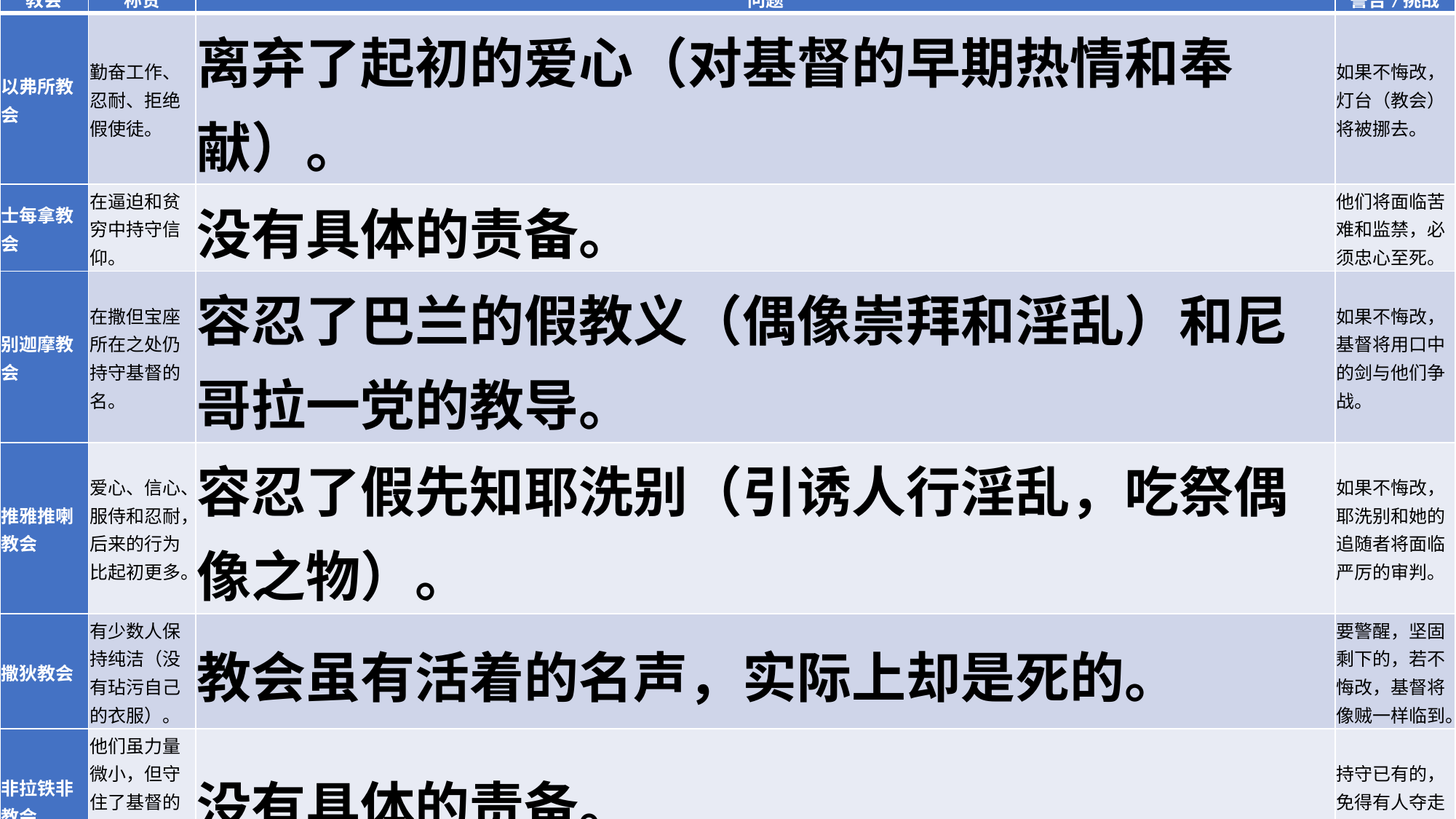

| 教会 | 称赞 | 问题 | 警告/挑战 |
| --- | --- | --- | --- |
| 以弗所教会 | 勤奋工作、忍耐、拒绝假使徒。 | 离弃了起初的爱心（对基督的早期热情和奉献）。 | 如果不悔改，灯台（教会）将被挪去。 |
| 士每拿教会 | 在逼迫和贫穷中持守信仰。 | 没有具体的责备。 | 他们将面临苦难和监禁，必须忠心至死。 |
| 别迦摩教会 | 在撒但宝座所在之处仍持守基督的名。 | 容忍了巴兰的假教义（偶像崇拜和淫乱）和尼哥拉一党的教导。 | 如果不悔改，基督将用口中的剑与他们争战。 |
| 推雅推喇教会 | 爱心、信心、服侍和忍耐，后来的行为比起初更多。 | 容忍了假先知耶洗别（引诱人行淫乱，吃祭偶像之物）。 | 如果不悔改，耶洗别和她的追随者将面临严厉的审判。 |
| 撒狄教会 | 有少数人保持纯洁（没有玷污自己的衣服）。 | 教会虽有活着的名声，实际上却是死的。 | 要警醒，坚固剩下的，若不悔改，基督将像贼一样临到。 |
| 非拉铁非教会 | 他们虽力量微小，但守住了基督的道，没有否认他的名。 | 没有具体的责备。 | 持守已有的，免得有人夺走他们的冠冕。 |
| 老底嘉教会 | 没有提到任何称赞。 | 不冷不热，自以为富足，实际上在灵性上是困苦、可怜、贫穷、瞎眼、赤身的。 | 如果不悔改，基督将把他们从口中吐出去；他们应寻求真正的灵性财富。 |